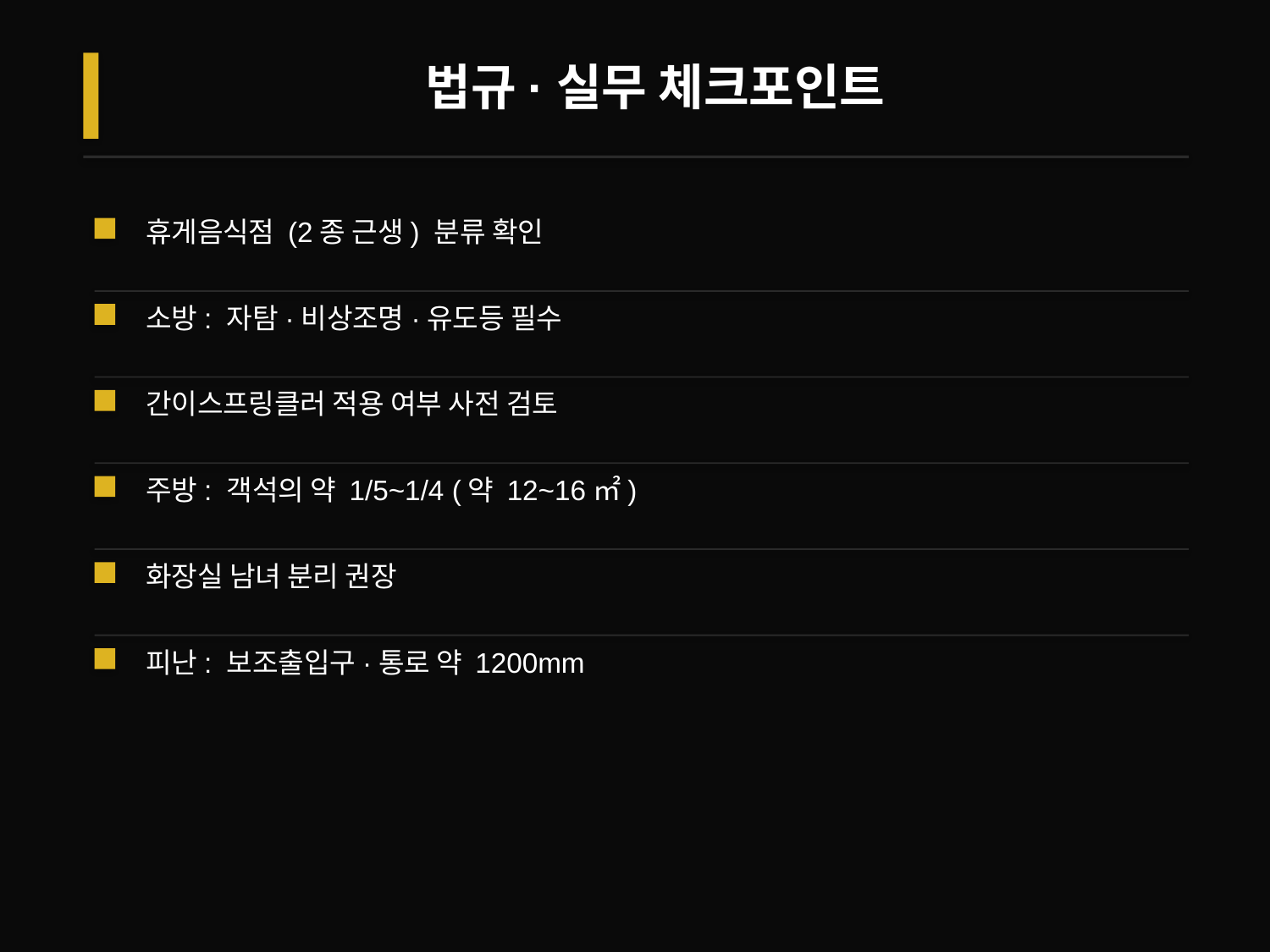

법규·실무 체크포인트

휴게음식점 (2종 근생) 분류 확인

소방: 자탐·비상조명·유도등 필수

간이스프링클러 적용 여부 사전 검토

주방: 객석의 약 1/5~1/4 (약 12~16㎡)

화장실 남녀 분리 권장

피난: 보조출입구·통로 약 1200mm